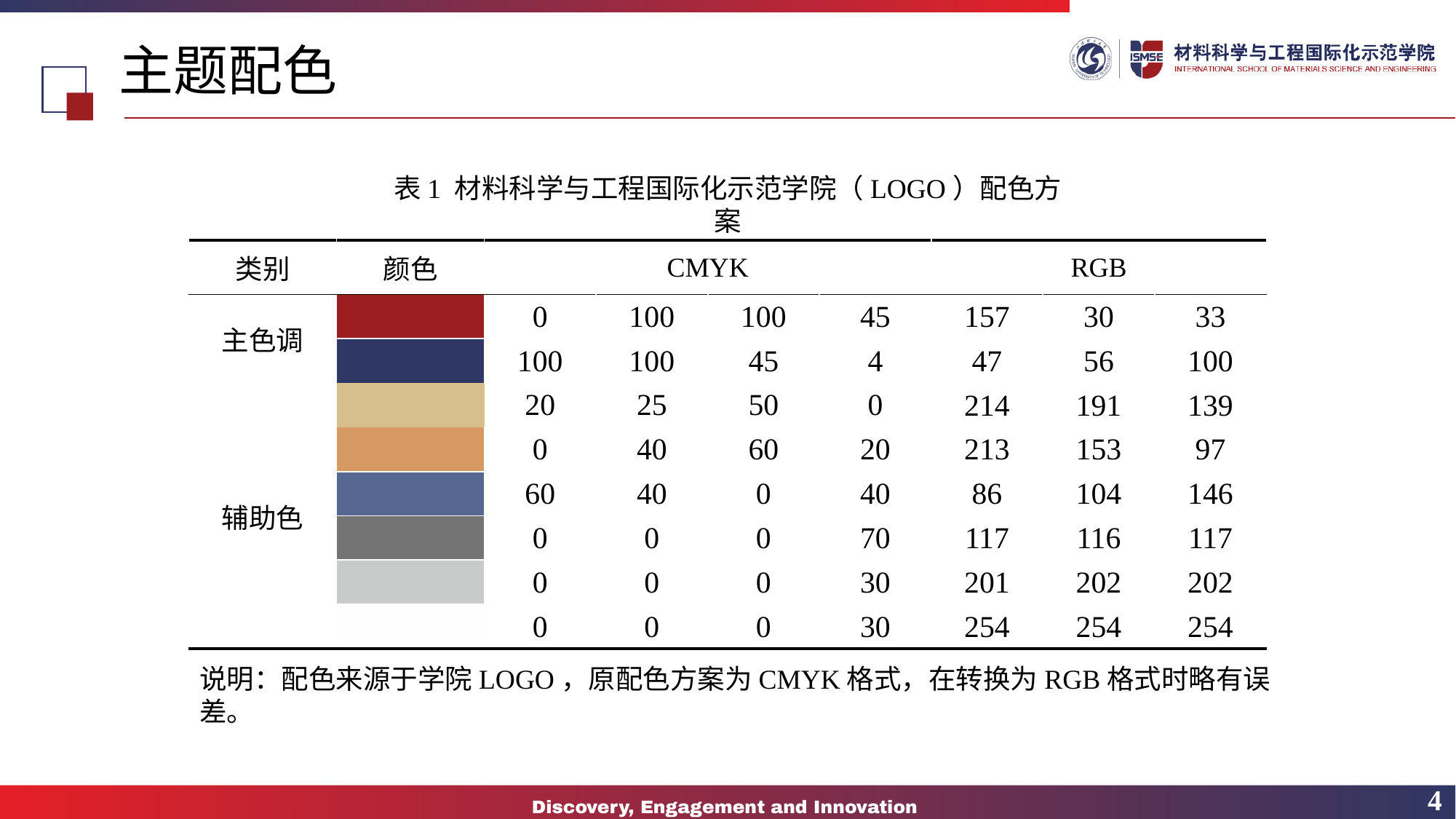

# 主题配色
表1 材料科学与工程国际化示范学院（LOGO）配色方案
| 类别 | 颜色 | CMYK |  |  |  | RGB |  |  |
| --- | --- | --- | --- | --- | --- | --- | --- | --- |
| 主色调 |  | 0 | 100 | 100 | 45 | 157 | 30 | 33 |
|  |  | 100 | 100 | 45 | 4 | 47 | 56 | 100 |
| 辅助色 |  | 20 | 25 | 50 | 0 | 214 | 191 | 139 |
|  |  | 0 | 40 | 60 | 20 | 213 | 153 | 97 |
|  |  | 60 | 40 | 0 | 40 | 86 | 104 | 146 |
|  |  | 0 | 0 | 0 | 70 | 117 | 116 | 117 |
|  |  | 0 | 0 | 0 | 30 | 201 | 202 | 202 |
|  |  | 0 | 0 | 0 | 30 | 254 | 254 | 254 |
说明：配色来源于学院LOGO，原配色方案为CMYK格式，在转换为RGB格式时略有误差。
4